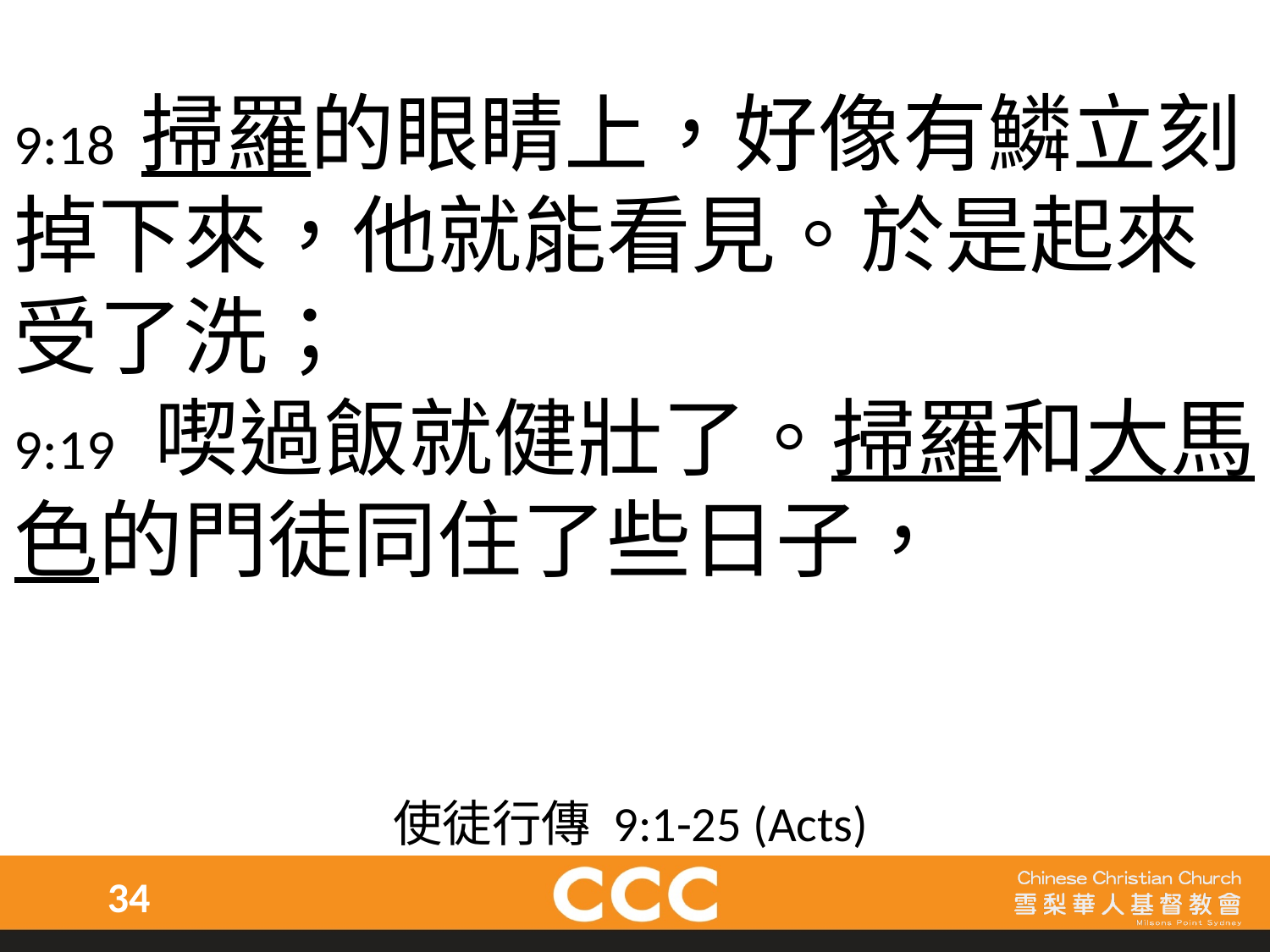

9:18 掃羅的眼睛上，好像有鱗立刻掉下來，他就能看見。於是起來受了洗；
9:19 喫過飯就健壯了。掃羅和大馬色的門徒同住了些日子，

使徒行傳 9:1-25 (Acts)
34